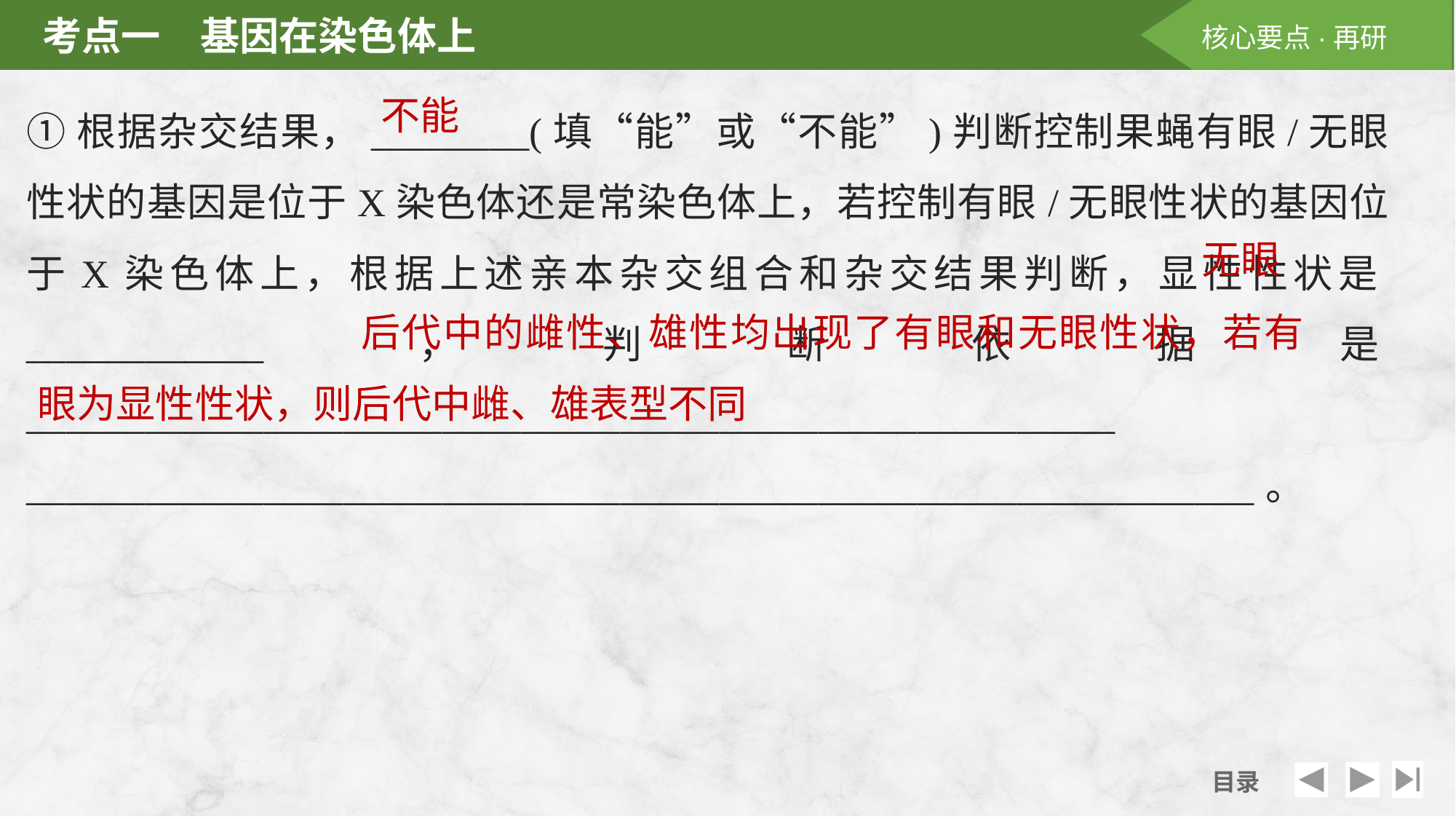

①根据杂交结果，________(填“能”或“不能”)判断控制果蝇有眼/无眼性状的基因是位于X染色体还是常染色体上，若控制有眼/无眼性状的基因位于X染色体上，根据上述亲本杂交组合和杂交结果判断，显性性状是____________，判断依据是_______________________________________________________
______________________________________________________________。
不能
无眼
	后代中的雌性、雄性均出现了有眼和无眼性状，若有眼为显性性状，则后代中雌、雄表型不同